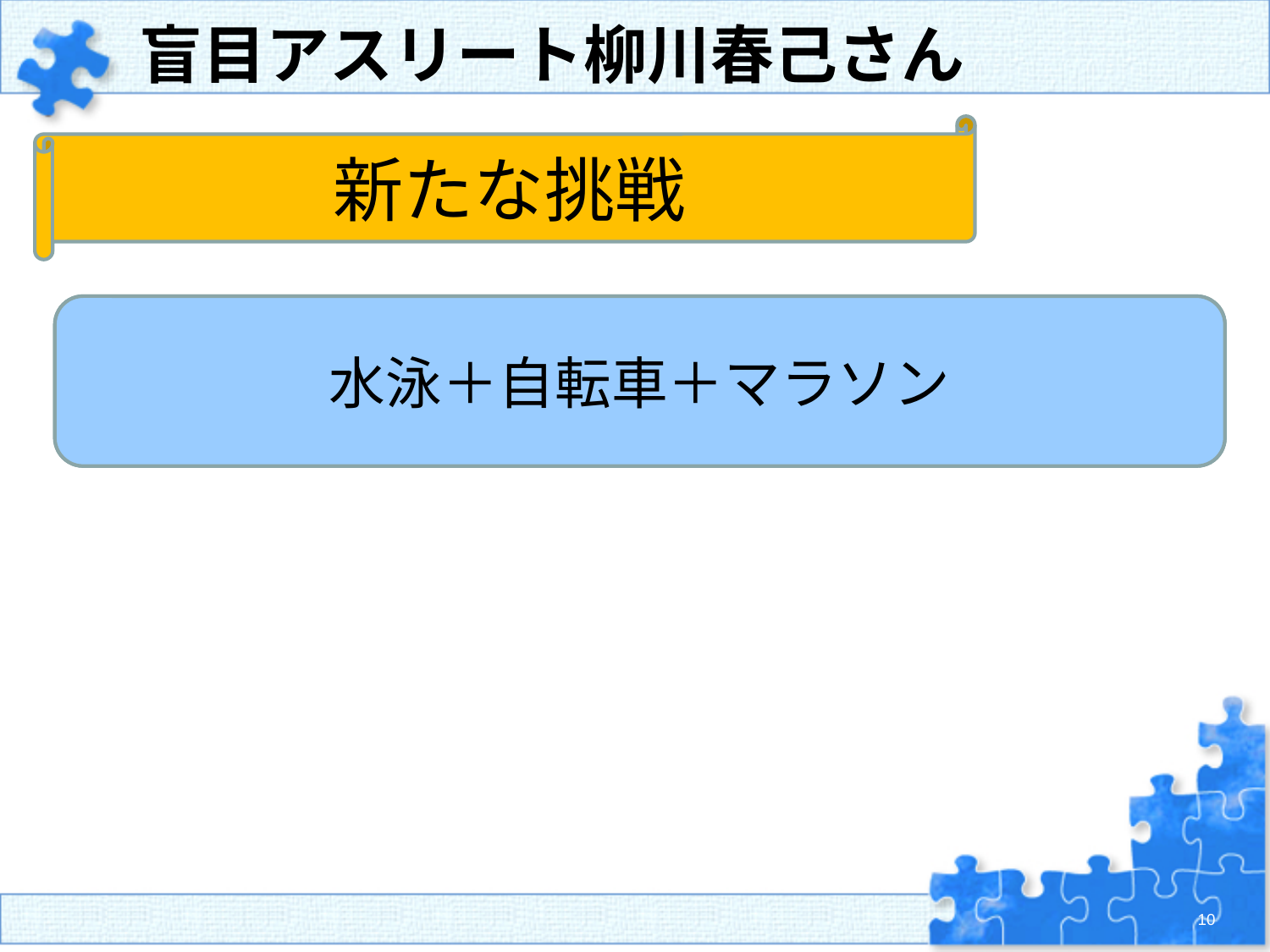

盲目アスリート柳川春己さん
新たな挑戦
水泳３，８キロ＋自転車１８０キロ＋フルマラソン
水泳＋自転車＋マラソン
10